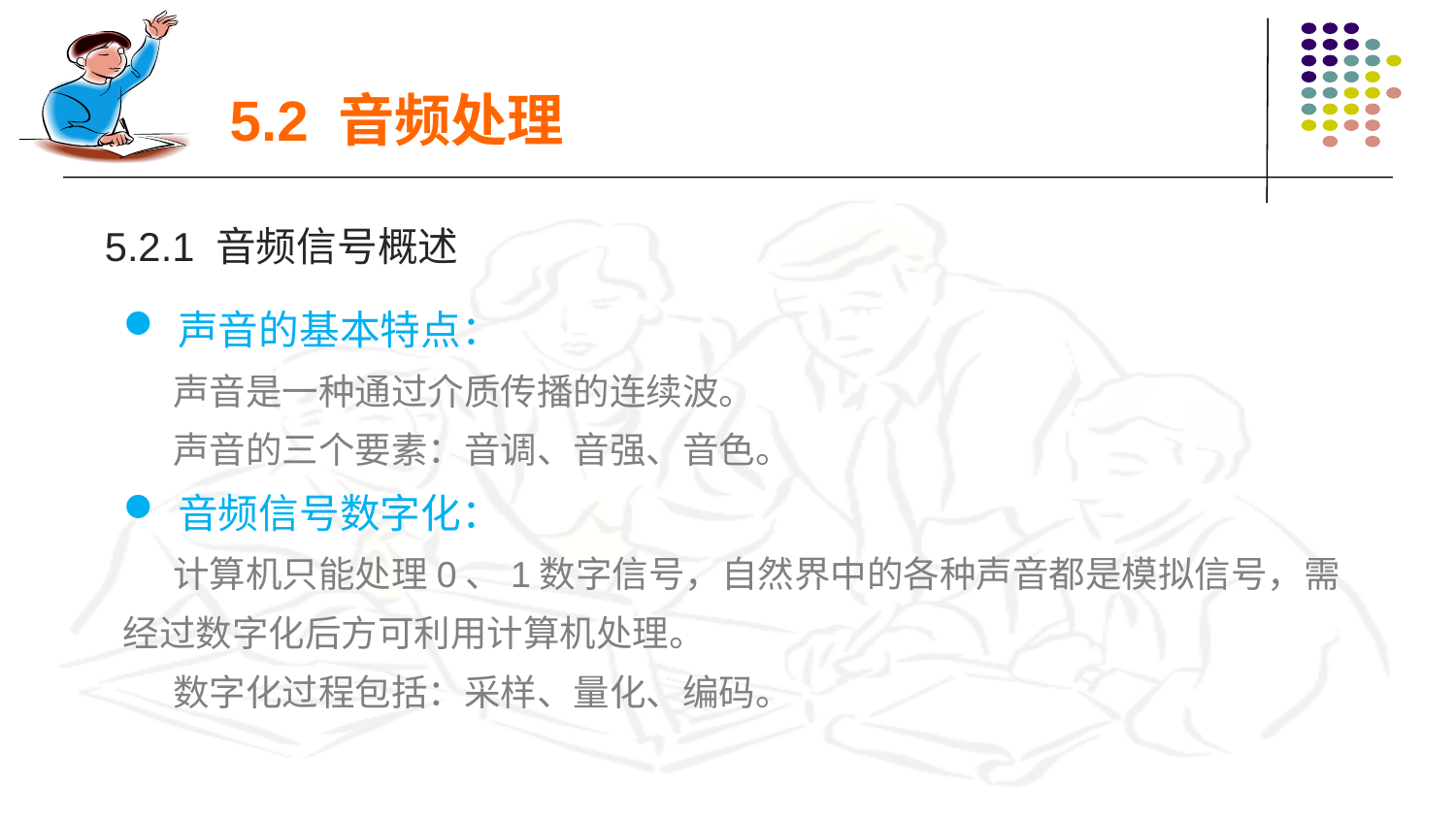

5.2 音频处理
5.2.1 音频信号概述
声音的基本特点：
     声音是一种通过介质传播的连续波。
     声音的三个要素：音调、音强、音色。
音频信号数字化：
     计算机只能处理0、1数字信号，自然界中的各种声音都是模拟信号，需经过数字化后方可利用计算机处理。
     数字化过程包括：采样、量化、编码。